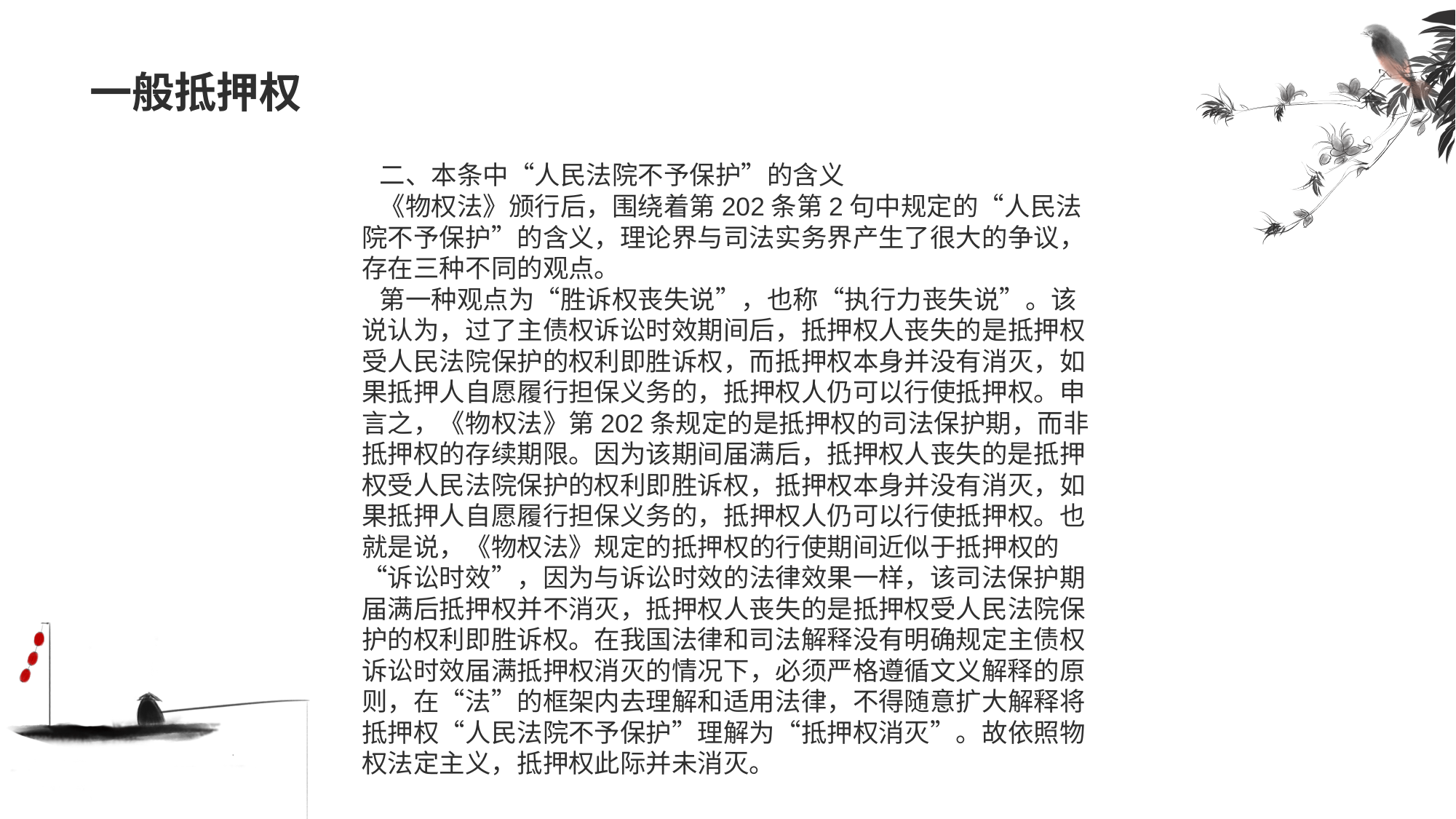

# 一般抵押权

  二、本条中“人民法院不予保护”的含义
  《物权法》颁行后，围绕着第202条第2句中规定的“人民法院不予保护”的含义，理论界与司法实务界产生了很大的争议，存在三种不同的观点。
  第一种观点为“胜诉权丧失说”，也称“执行力丧失说”。该说认为，过了主债权诉讼时效期间后，抵押权人丧失的是抵押权受人民法院保护的权利即胜诉权，而抵押权本身并没有消灭，如果抵押人自愿履行担保义务的，抵押权人仍可以行使抵押权。申言之，《物权法》第202条规定的是抵押权的司法保护期，而非抵押权的存续期限。因为该期间届满后，抵押权人丧失的是抵押权受人民法院保护的权利即胜诉权，抵押权本身并没有消灭，如果抵押人自愿履行担保义务的，抵押权人仍可以行使抵押权。也就是说，《物权法》规定的抵押权的行使期间近似于抵押权的“诉讼时效”，因为与诉讼时效的法律效果一样，该司法保护期届满后抵押权并不消灭，抵押权人丧失的是抵押权受人民法院保护的权利即胜诉权。在我国法律和司法解释没有明确规定主债权诉讼时效届满抵押权消灭的情况下，必须严格遵循文义解释的原则，在“法”的框架内去理解和适用法律，不得随意扩大解释将抵押权“人民法院不予保护”理解为“抵押权消灭”。故依照物权法定主义，抵押权此际并未消灭。
159